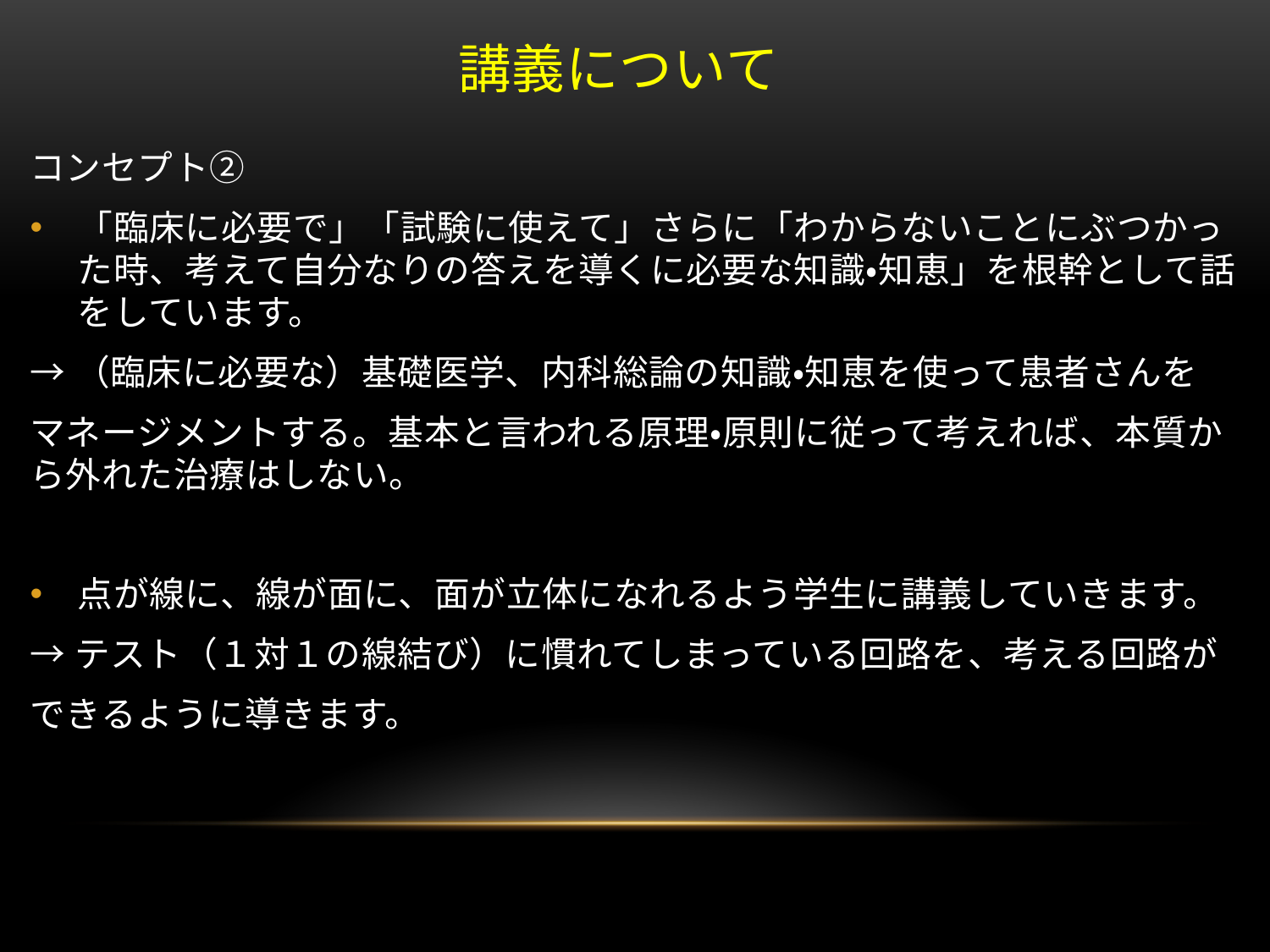

# 講義について
コンセプト②
「臨床に必要で」「試験に使えて」さらに「わからないことにぶつかった時、考えて自分なりの答えを導くに必要な知識・知恵」を根幹として話をしています。
→（臨床に必要な）基礎医学、内科総論の知識・知恵を使って患者さんを
マネージメントする。基本と言われる原理・原則に従って考えれば、本質から外れた治療はしない。

点が線に、線が面に、面が立体になれるよう学生に講義していきます。
→テスト（１対１の線結び）に慣れてしまっている回路を、考える回路が
できるように導きます。